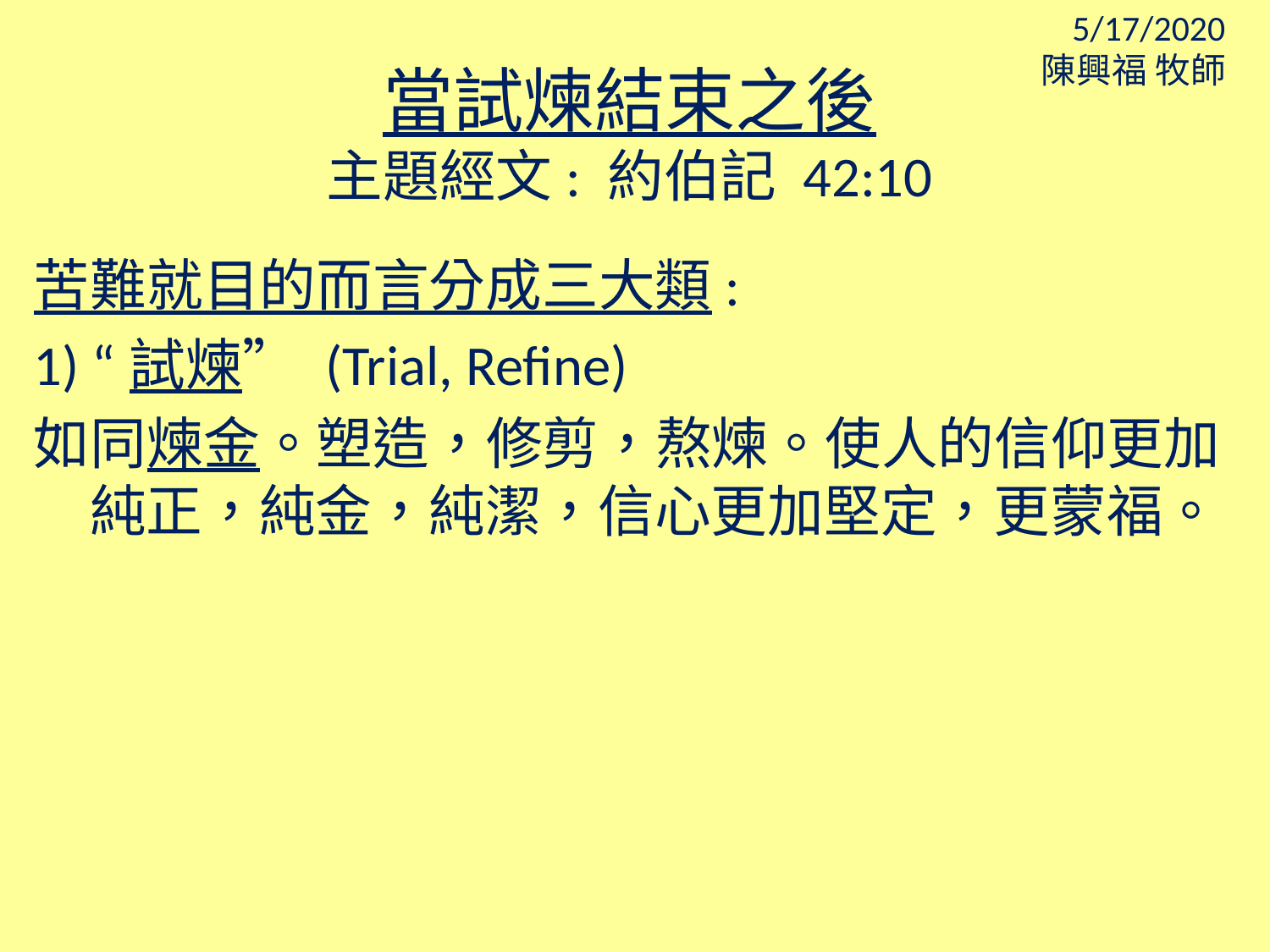

5/17/2020
陳興福 牧師
當試煉結束之後
主題經文: 約伯記 42:10
苦難就目的而言分成三大類:
1) “試煉” (Trial, Refine)
如同煉金。塑造，修剪，熬煉。使人的信仰更加純正，純金，純潔，信心更加堅定，更蒙福。